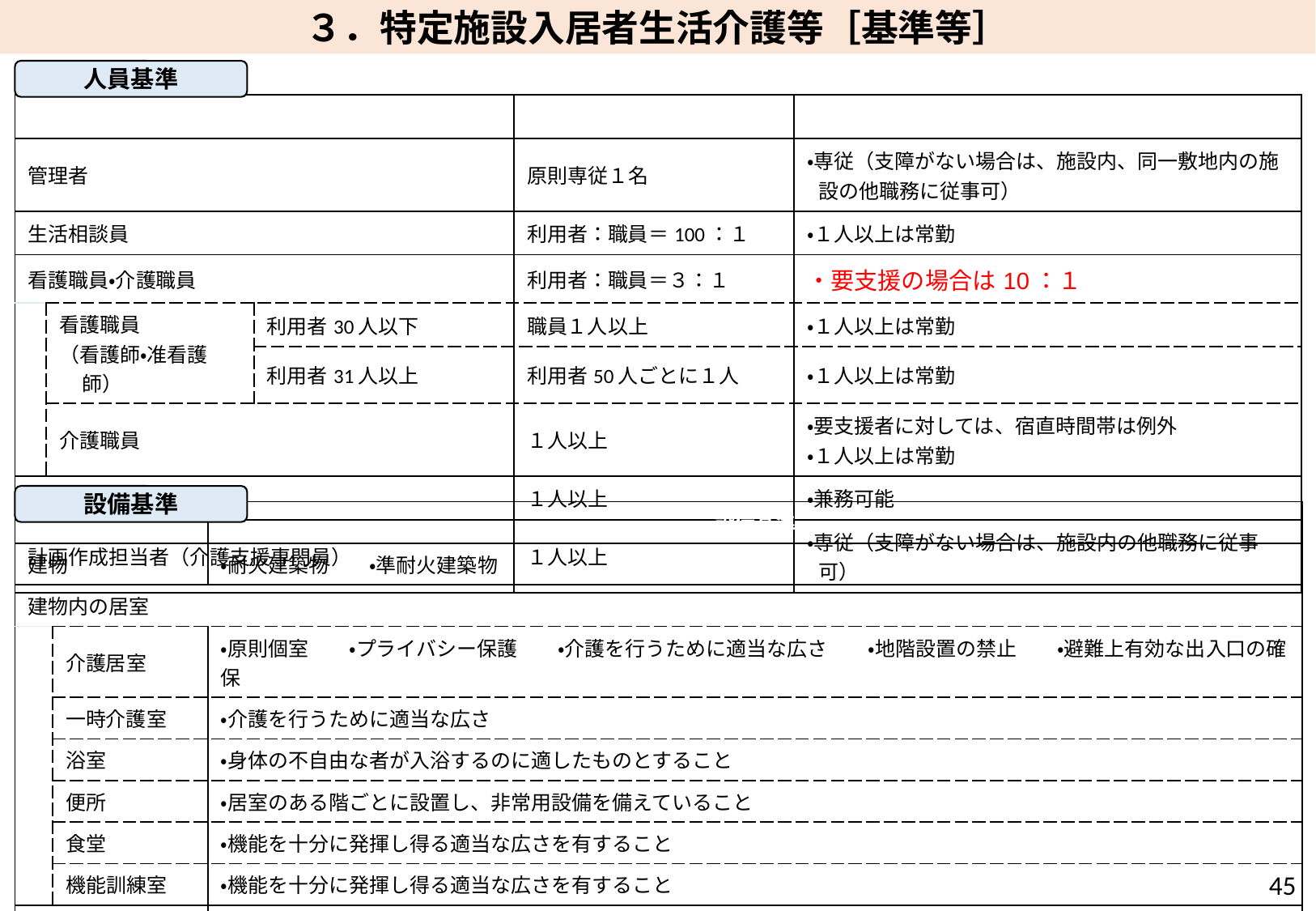

３．特定施設入居者生活介護等［基準等］
人員基準
| 職種 |  |  | 配置基準 | 備考 |
| --- | --- | --- | --- | --- |
| 管理者 |  |  | 原則専従１名 | ・専従（支障がない場合は、施設内、同一敷地内の施設の他職務に従事可） |
| 生活相談員 |  |  | 利用者：職員＝100：１ | ・１人以上は常勤 |
| 看護職員・介護職員 |  |  | 利用者：職員＝３：１ | ・要支援の場合は10：１ |
|  | 看護職員 （看護師・准看護師） | 利用者30人以下 | 職員１人以上 | ・１人以上は常勤 |
|  |  | 利用者31人以上 | 利用者50人ごとに１人 | ・１人以上は常勤 |
|  | 介護職員 |  | １人以上 | ・要支援者に対しては、宿直時間帯は例外 ・１人以上は常勤 |
| 機能訓練指導員 |  |  | １人以上 | ・兼務可能 |
| 計画作成担当者（介護支援専門員） |  |  | １人以上 | ・専従（支障がない場合は、施設内の他職務に従事可） |
設備基準
|  |  | 設備基準 |
| --- | --- | --- |
| 建物 |  | ・耐火建築物　　・準耐火建築物 |
| 建物内の居室 |  |  |
|  | 介護居室 | ・原則個室　　・プライバシー保護　　・介護を行うために適当な広さ　　・地階設置の禁止　　・避難上有効な出入口の確保 |
|  | 一時介護室 | ・介護を行うために適当な広さ |
|  | 浴室 | ・身体の不自由な者が入浴するのに適したものとすること |
|  | 便所 | ・居室のある階ごとに設置し、非常用設備を備えていること |
|  | 食堂 | ・機能を十分に発揮し得る適当な広さを有すること |
|  | 機能訓練室 | ・機能を十分に発揮し得る適当な広さを有すること |
| バリアフリー |  | ・利用者が車椅子で円滑に移動することが可能な空間と構造を有すること |
| 防災 |  | ・消火設備その他の非常災害に際して必要な設備を設けること |
45